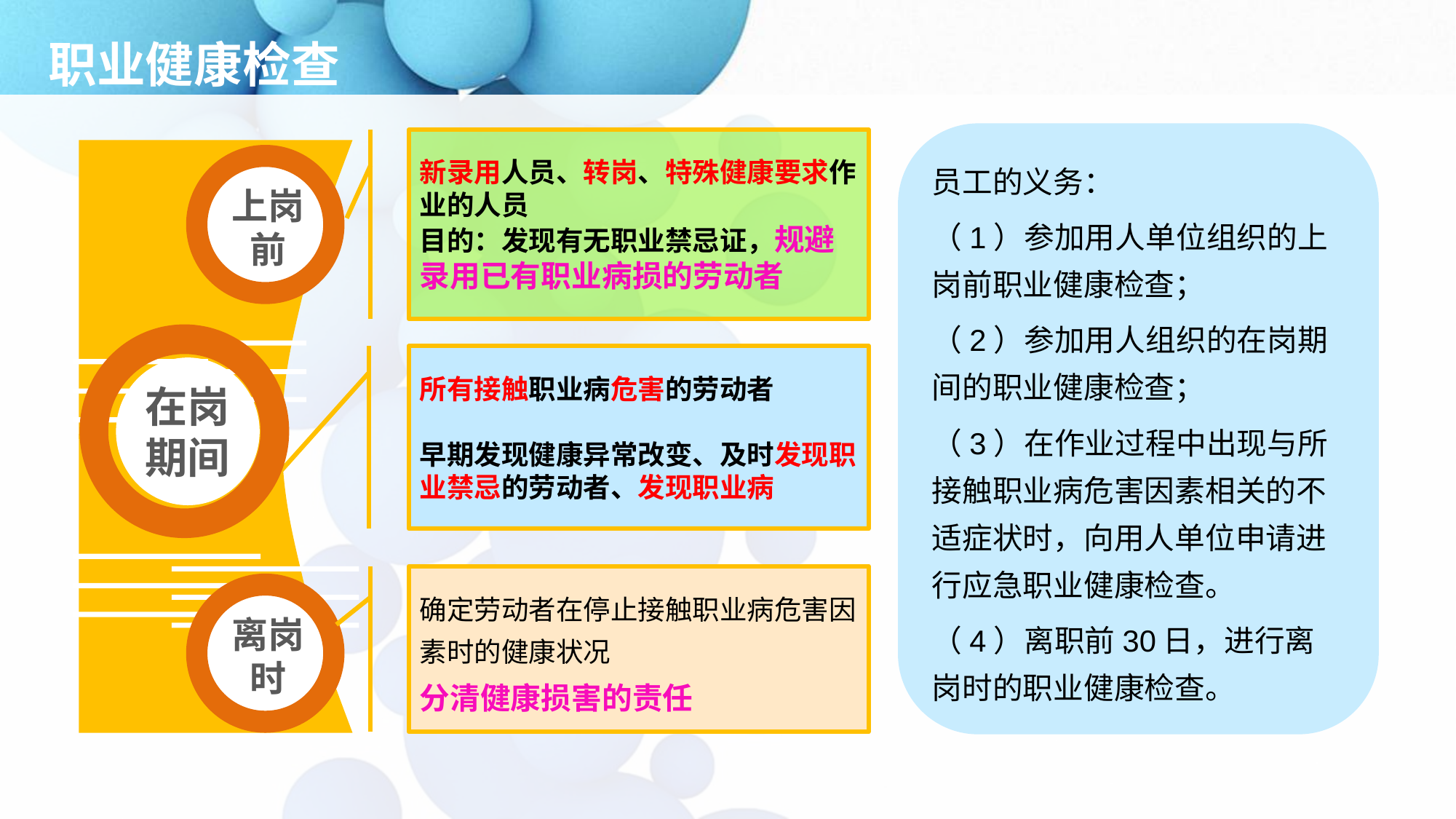

# 职业健康检查
员工的义务：
（1）参加用人单位组织的上岗前职业健康检查；
（2）参加用人组织的在岗期间的职业健康检查；
（3）在作业过程中出现与所接触职业病危害因素相关的不适症状时，向用人单位申请进行应急职业健康检查。
（4）离职前30日，进行离岗时的职业健康检查。
新录用人员、转岗、特殊健康要求作业的人员
目的：发现有无职业禁忌证，规避录用已有职业病损的劳动者

上岗前

所有接触职业病危害的劳动者

早期发现健康异常改变、及时发现职业禁忌的劳动者、发现职业病
在岗
期间

确定劳动者在停止接触职业病危害因素时的健康状况
分清健康损害的责任

离岗时